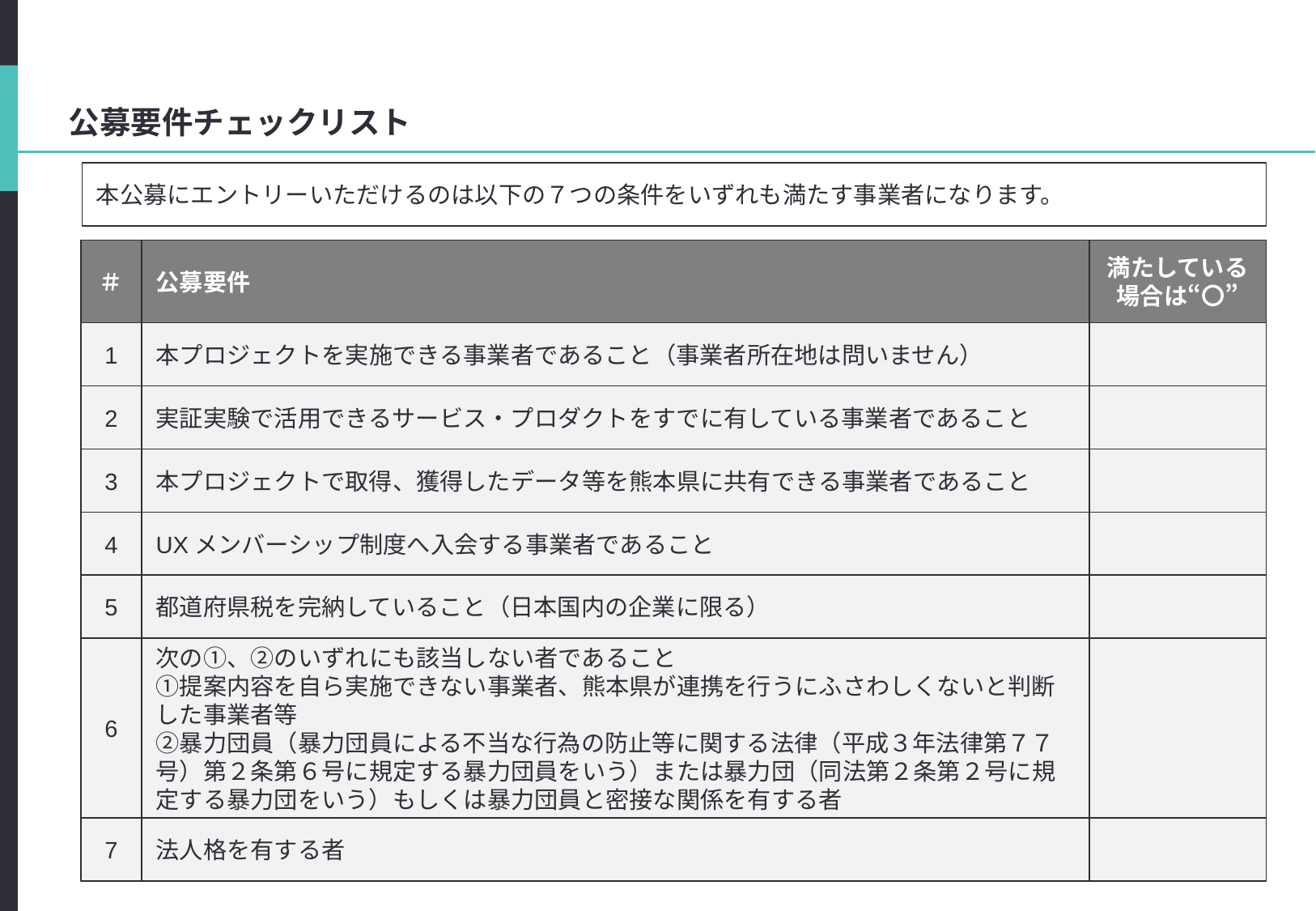

#

公募要件チェックリスト
本公募にエントリーいただけるのは以下の７つの条件をいずれも満たす事業者になります。
＃
公募要件
満たしている場合は“〇”
1
本プロジェクトを実施できる事業者であること（事業者所在地は問いません）

2
実証実験で活用できるサービス・プロダクトをすでに有している事業者であること

3
本プロジェクトで取得、獲得したデータ等を熊本県に共有できる事業者であること

4
UXメンバーシップ制度へ入会する事業者であること

5
都道府県税を完納していること（日本国内の企業に限る）

6
次の①、②のいずれにも該当しない者であること
①提案内容を自ら実施できない事業者、熊本県が連携を行うにふさわしくないと判断した事業者等
②暴力団員（暴力団員による不当な行為の防止等に関する法律（平成３年法律第７７号）第２条第６号に規定する暴力団員をいう）または暴力団（同法第２条第２号に規定する暴力団をいう）もしくは暴力団員と密接な関係を有する者

7
法人格を有する者